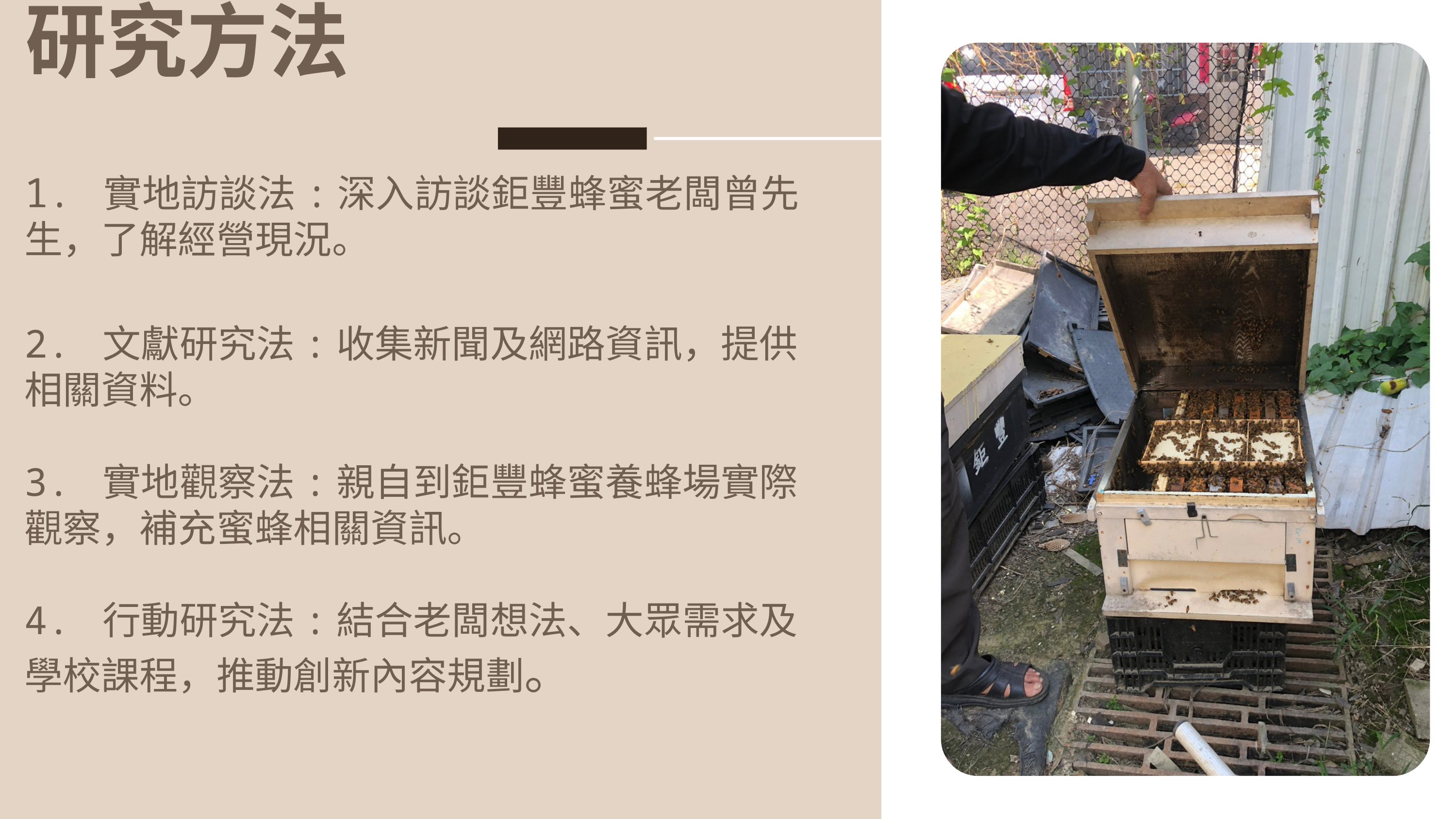

研究方法

1. 實地訪談法:深入訪談鉅豐蜂蜜老闆曾先生，了解經營現況。

2. 文獻研究法:收集新聞及網路資訊，提供相關資料。

3. 實地觀察法:親自到鉅豐蜂蜜養蜂場實際觀察，補充蜜蜂相關資訊。

4. 行動研究法:結合老闆想法、大眾需求及學校課程，推動創新內容規劃。